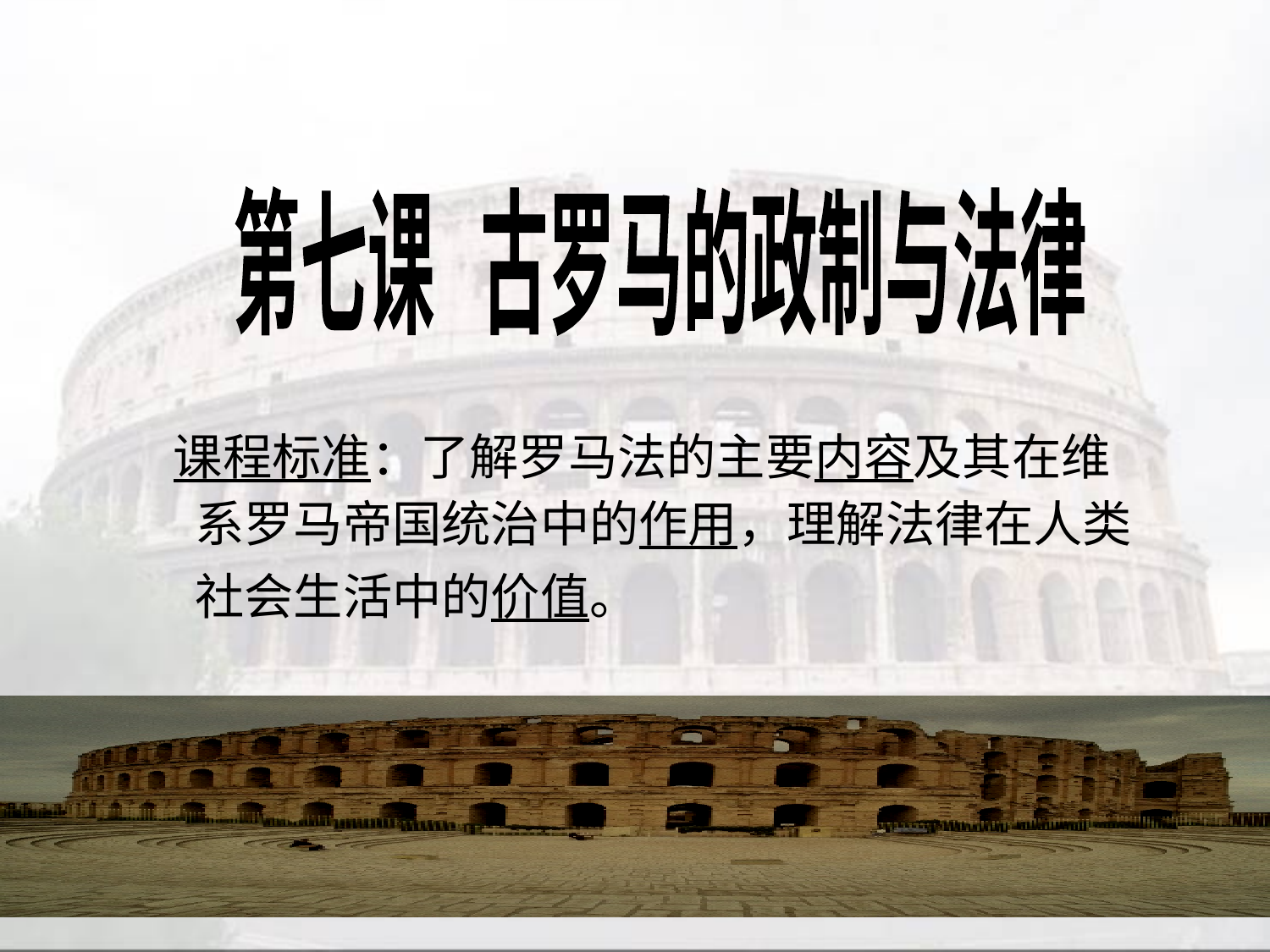

第七课   古罗马的政制与法律
 课程标准：了解罗马法的主要内容及其在维系罗马帝国统治中的作用，理解法律在人类社会生活中的价值。